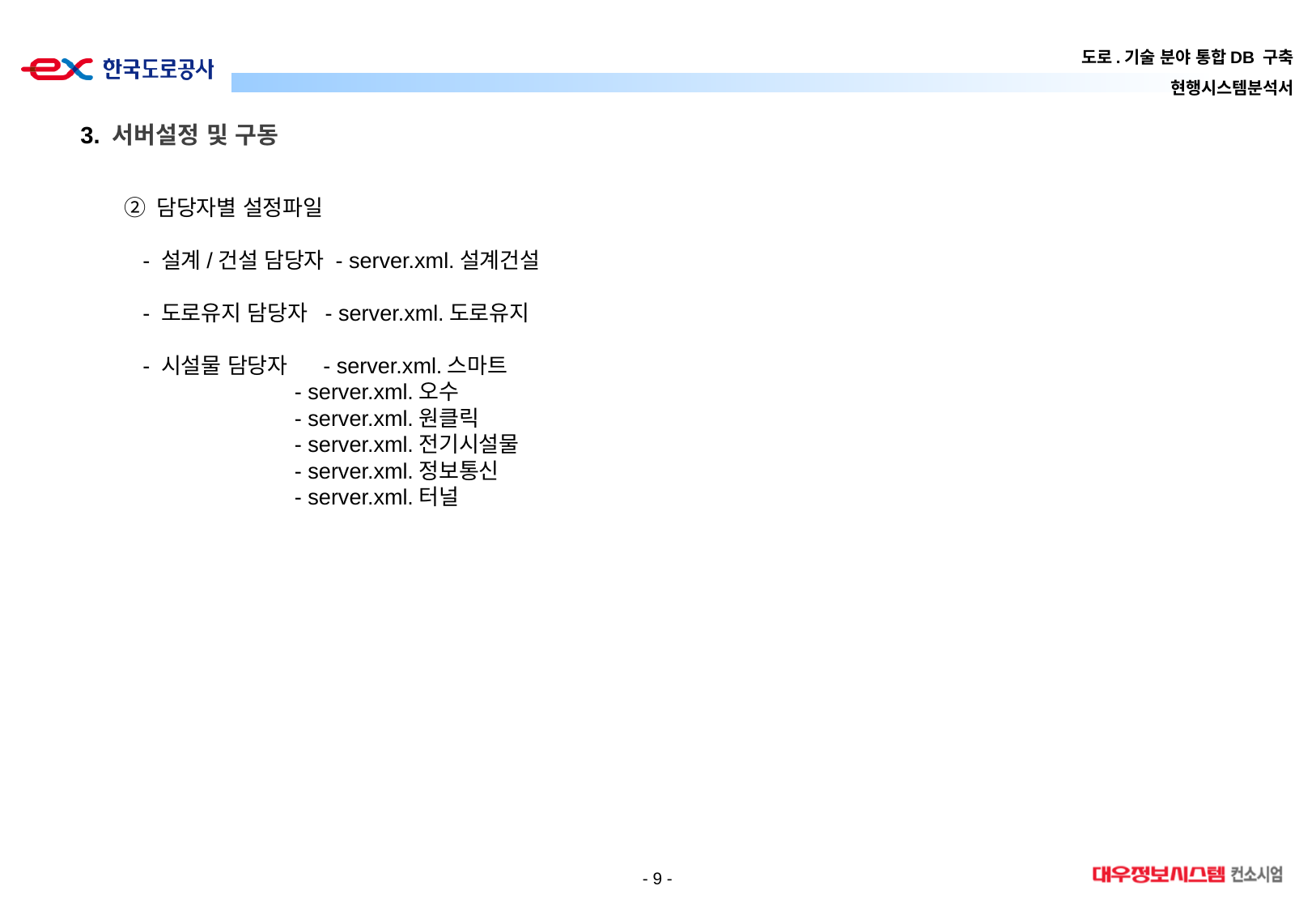

3. 서버설정 및 구동
② 담당자별 설정파일

   - 설계/건설 담당자 - server.xml.설계건설

   - 도로유지 담당자  - server.xml.도로유지

   - 시설물 담당자     - server.xml.스마트
                            - server.xml.오수
                            - server.xml.원클릭
                            - server.xml.전기시설물
                            - server.xml.정보통신
                            - server.xml.터널